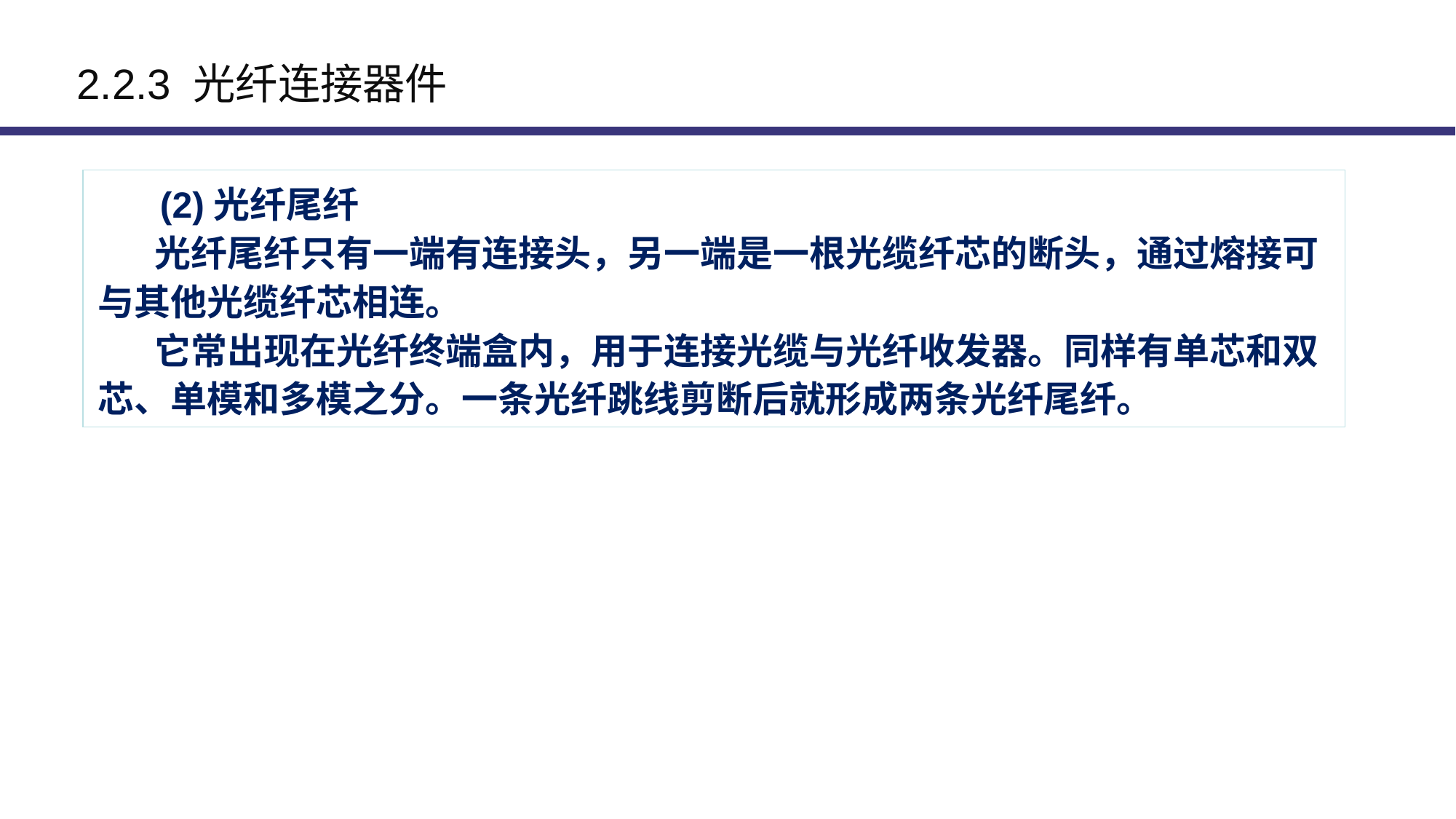

# 2.2.3 光纤连接器件
   (2)光纤尾纤
  光纤尾纤只有一端有连接头，另一端是一根光缆纤芯的断头，通过熔接可与其他光缆纤芯相连。
  它常出现在光纤终端盒内，用于连接光缆与光纤收发器。同样有单芯和双芯、单模和多模之分。一条光纤跳线剪断后就形成两条光纤尾纤。